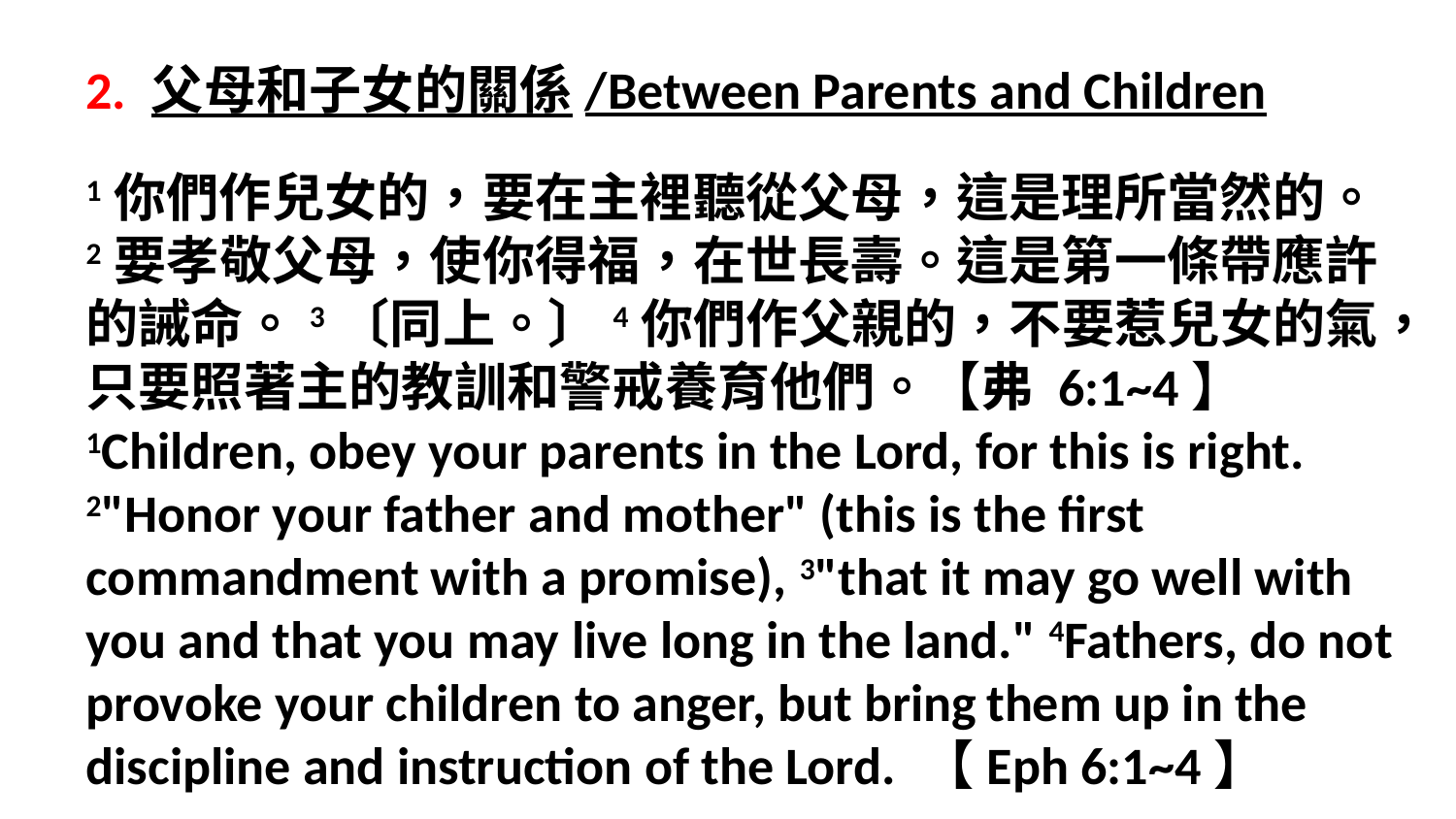

2. 父母和子女的關係/Between Parents and Children
1你們作兒女的，要在主裡聽從父母，這是理所當然的。2要孝敬父母，使你得福，在世長壽。這是第一條帶應許的誡命。3〔同上。〕4你們作父親的，不要惹兒女的氣，只要照著主的教訓和警戒養育他們。【弗 6:1~4】
1Children, obey your parents in the Lord, for this is right. 2"Honor your father and mother" (this is the first commandment with a promise), 3"that it may go well with you and that you may live long in the land." 4Fathers, do not provoke your children to anger, but bring them up in the discipline and instruction of the Lord. 【Eph 6:1~4】